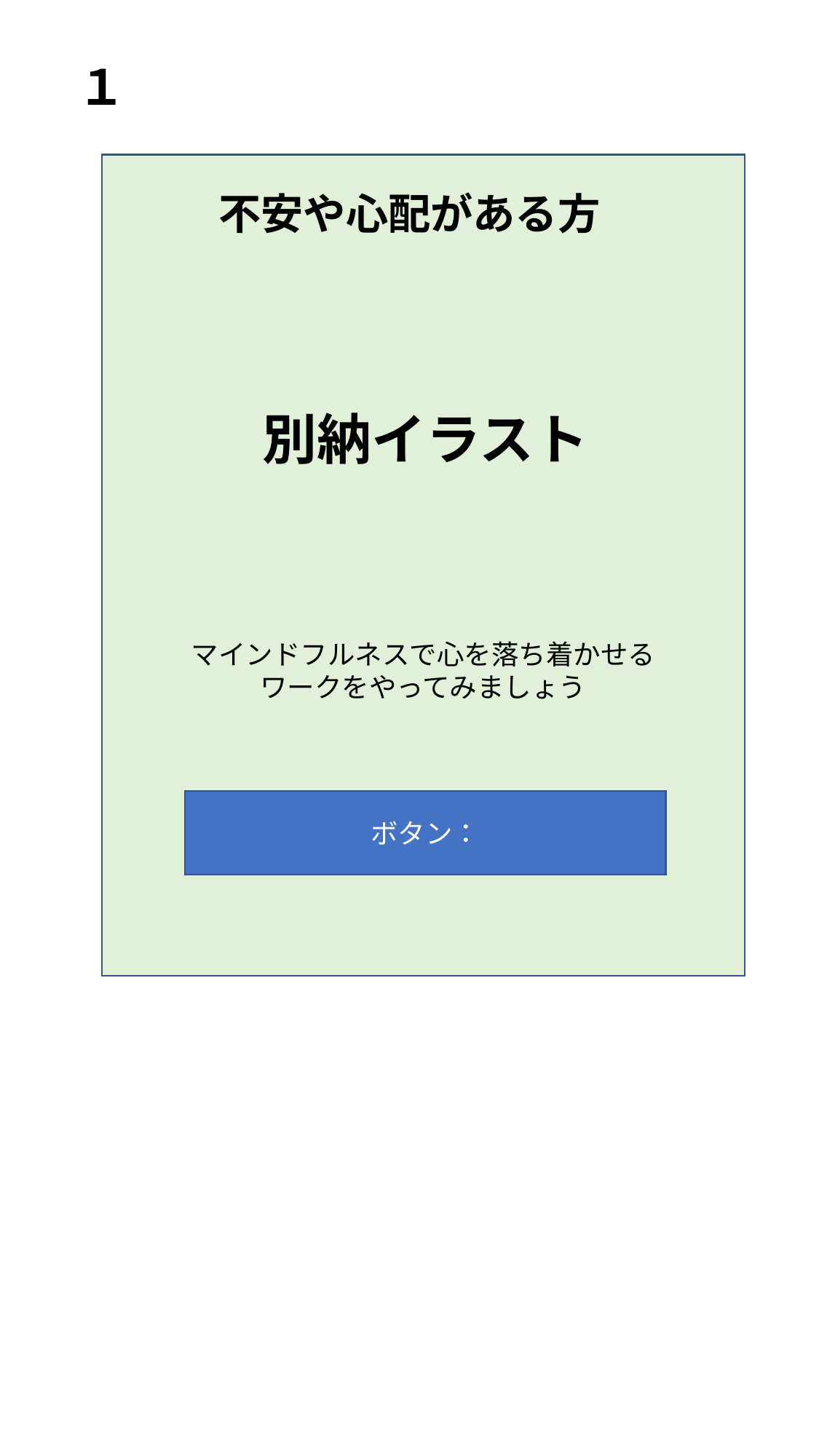

１

不安や心配がある方
別納イラスト
マインドフルネスで心を落ち着かせるワークをやってみましょう
ボタン：